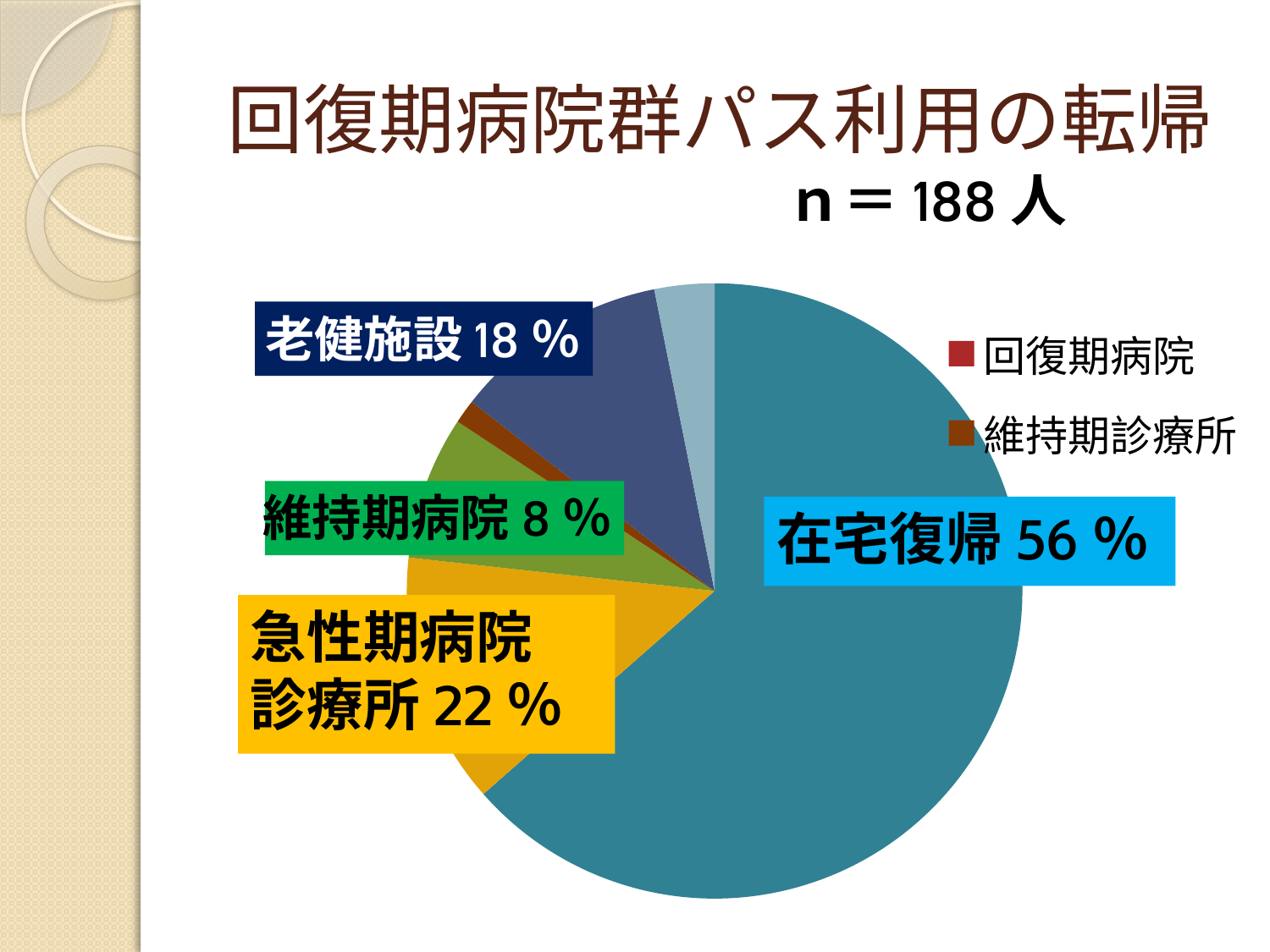

# 回復期病院群パス利用の転帰
ｎ＝188人

### Chart

| Category | 患者数 |
|---|---|
| 在宅復帰 | 101.0 |
| 急性期病院・診療所 | 21.0 |
| 回復期病院 | 0.0 |
| 維持期病院 | 12.0 |
| 維持期診療所 | 2.0 |
| 老健施設 | 18.0 |
| 死亡 | 5.0 |
老健施設18％
維持期病院8％
在宅復帰56％
急性期病院
診療所22％